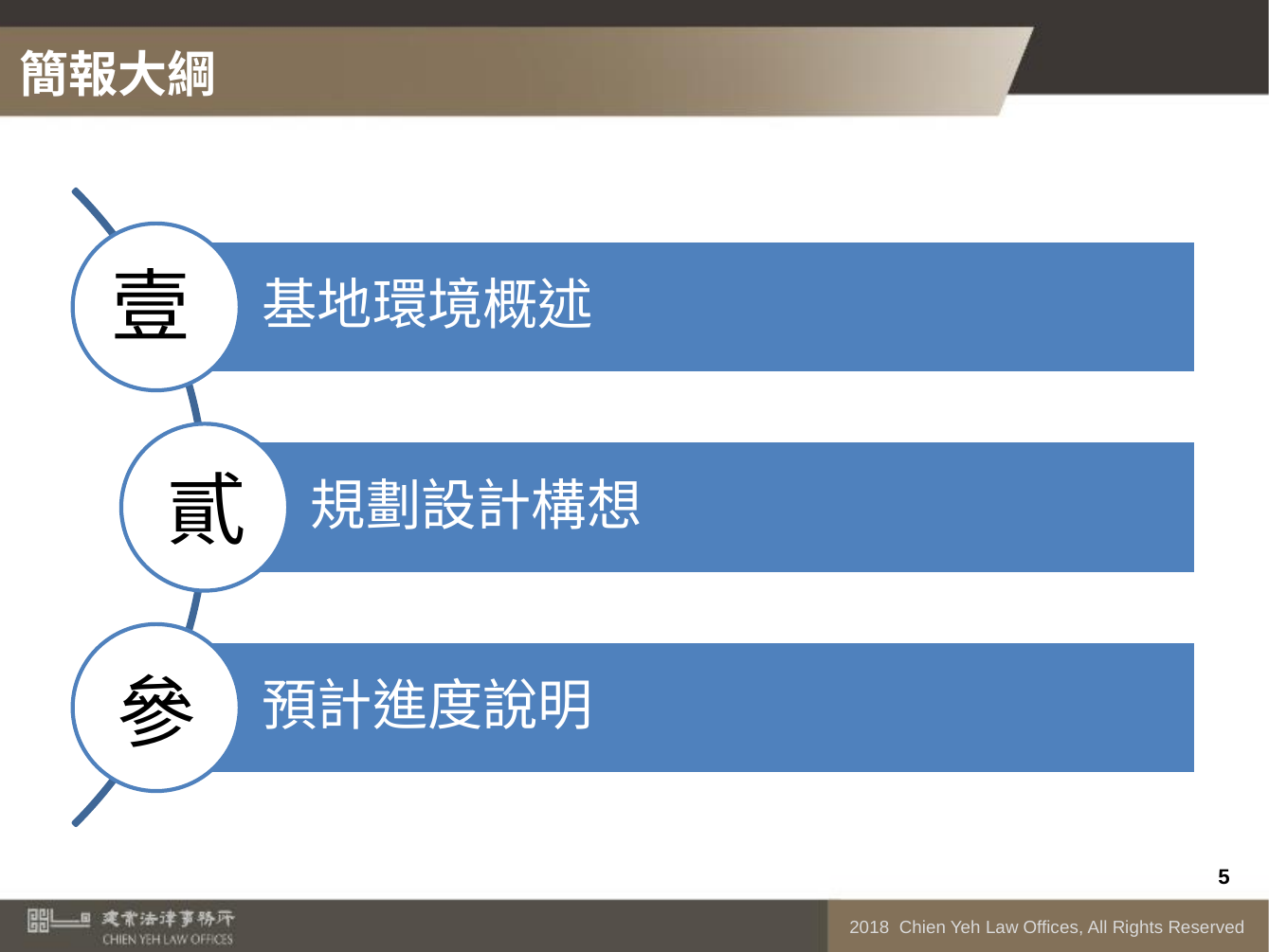

# 簡報大綱
基地環境概述
規劃設計構想
預計進度說明
壹
貳
參
5